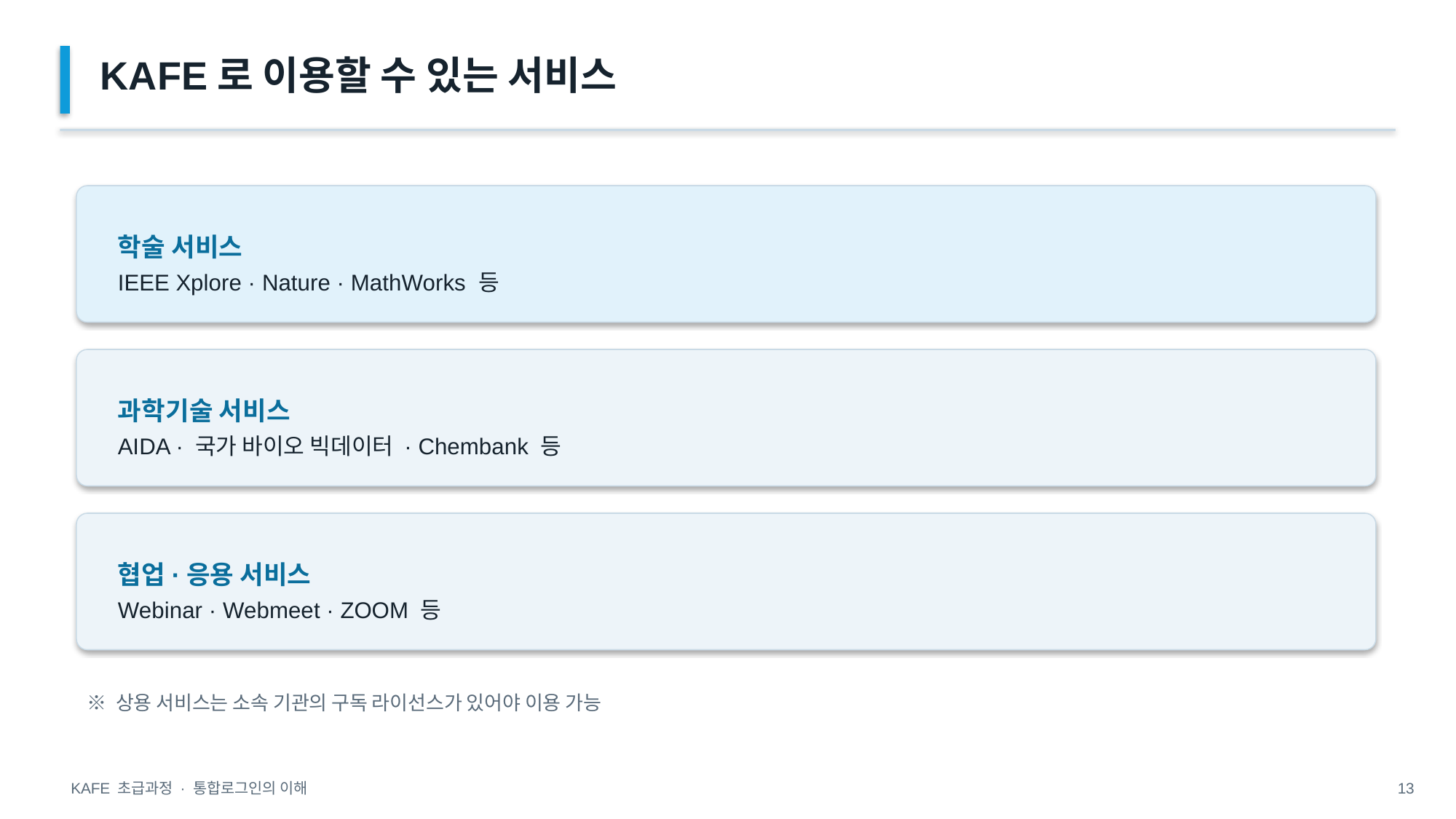

KAFE로 이용할 수 있는 서비스

학술 서비스
IEEE Xplore · Nature · MathWorks 등
과학기술 서비스
AIDA · 국가 바이오 빅데이터 · Chembank 등
협업·응용 서비스
Webinar · Webmeet · ZOOM 등
※ 상용 서비스는 소속 기관의 구독 라이선스가 있어야 이용 가능
KAFE 초급과정 · 통합로그인의 이해
13